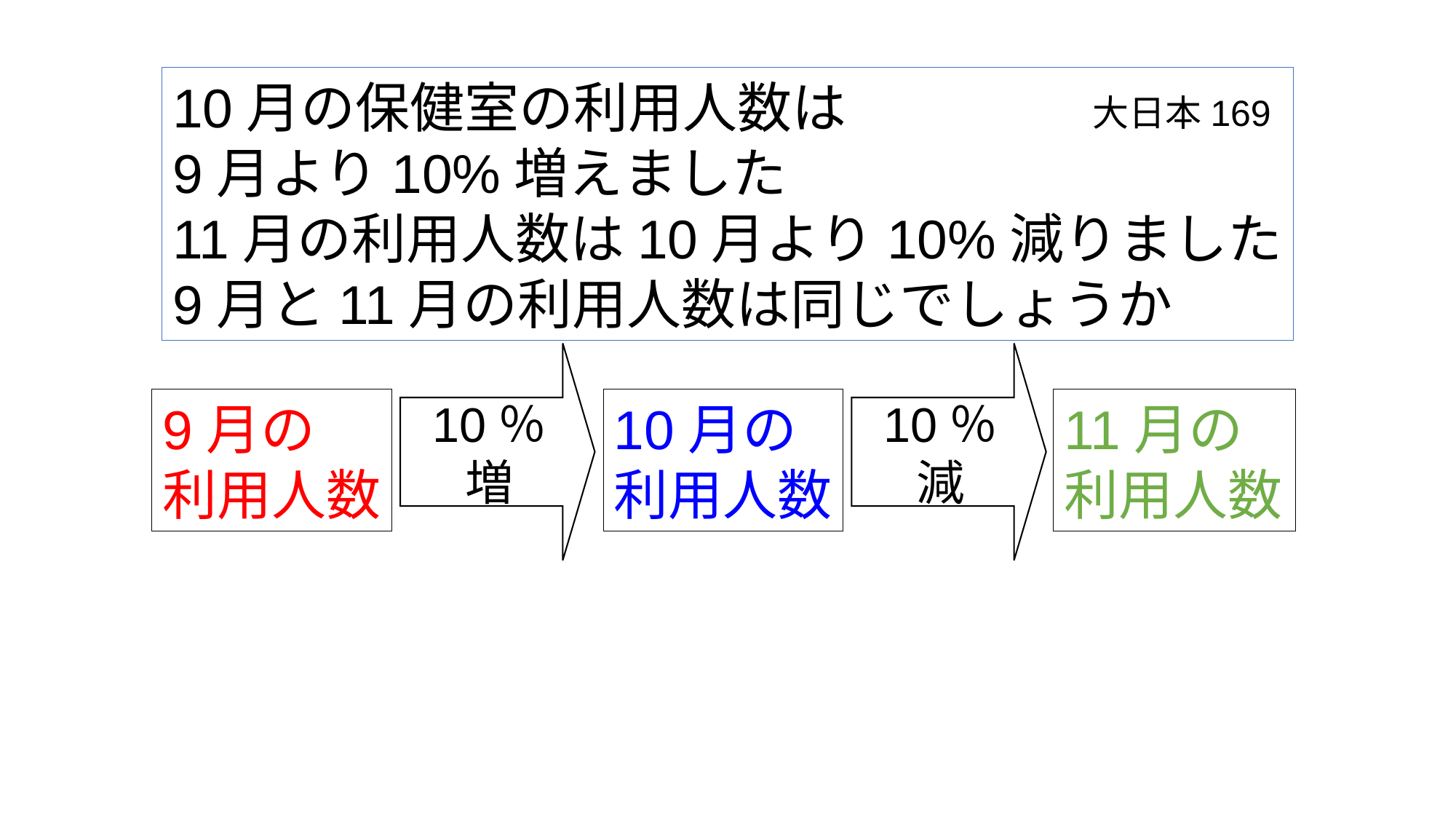

10月の保健室の利用人数は
9月より10%増えました
11月の利用人数は10月より10%減りました
9月と11月の利用人数は同じでしょうか
大日本169
10％増
10％減
9月の
利用人数
10月の
利用人数
11月の
利用人数